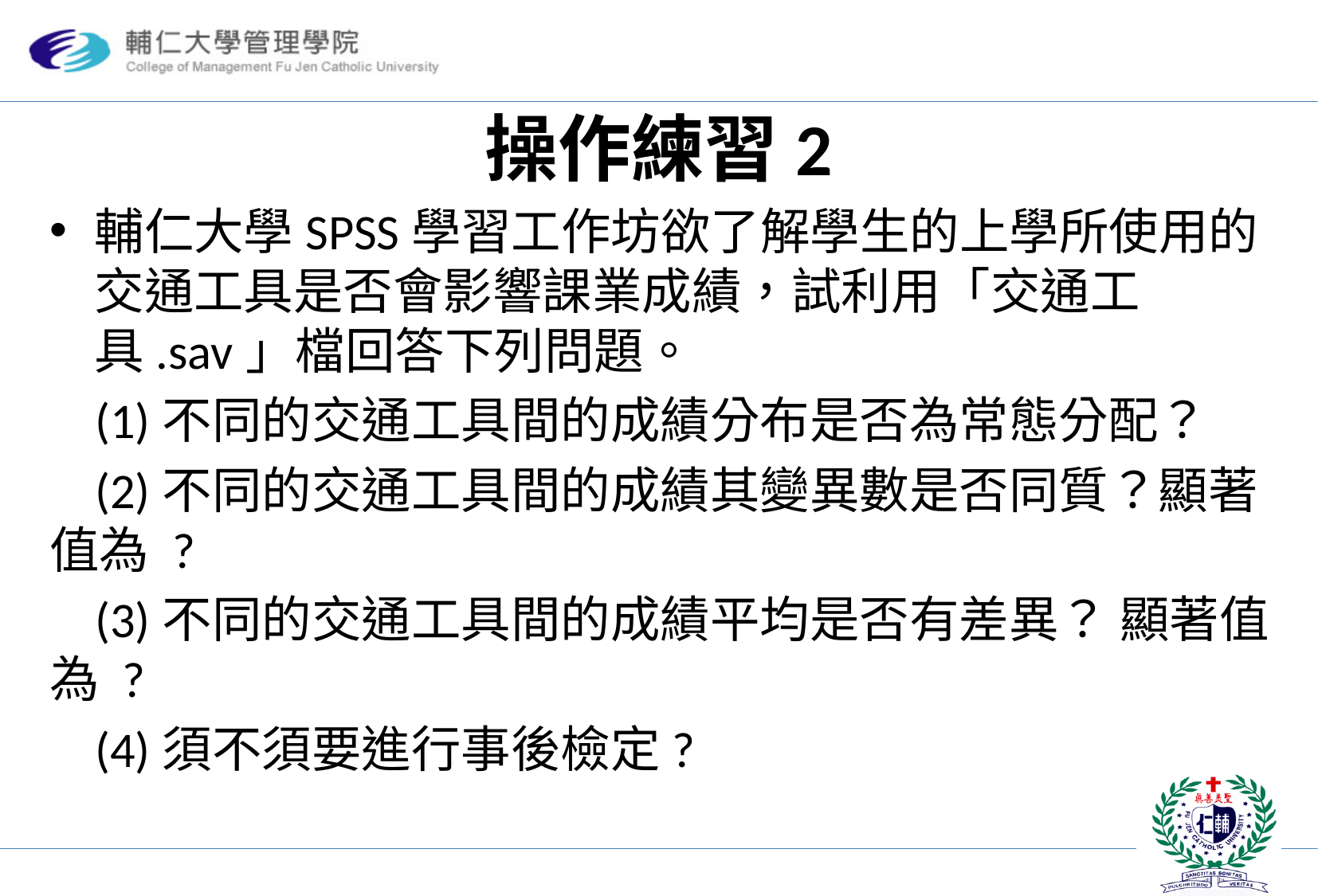

# 操作練習2
輔仁大學SPSS學習工作坊欲了解學生的上學所使用的交通工具是否會影響課業成績，試利用「交通工具.sav」檔回答下列問題。
    (1)不同的交通工具間的成績分布是否為常態分配？
    (2)不同的交通工具間的成績其變異數是否同質？顯著值為 ?
    (3)不同的交通工具間的成績平均是否有差異？ 顯著值為 ?
    (4)須不須要進行事後檢定?